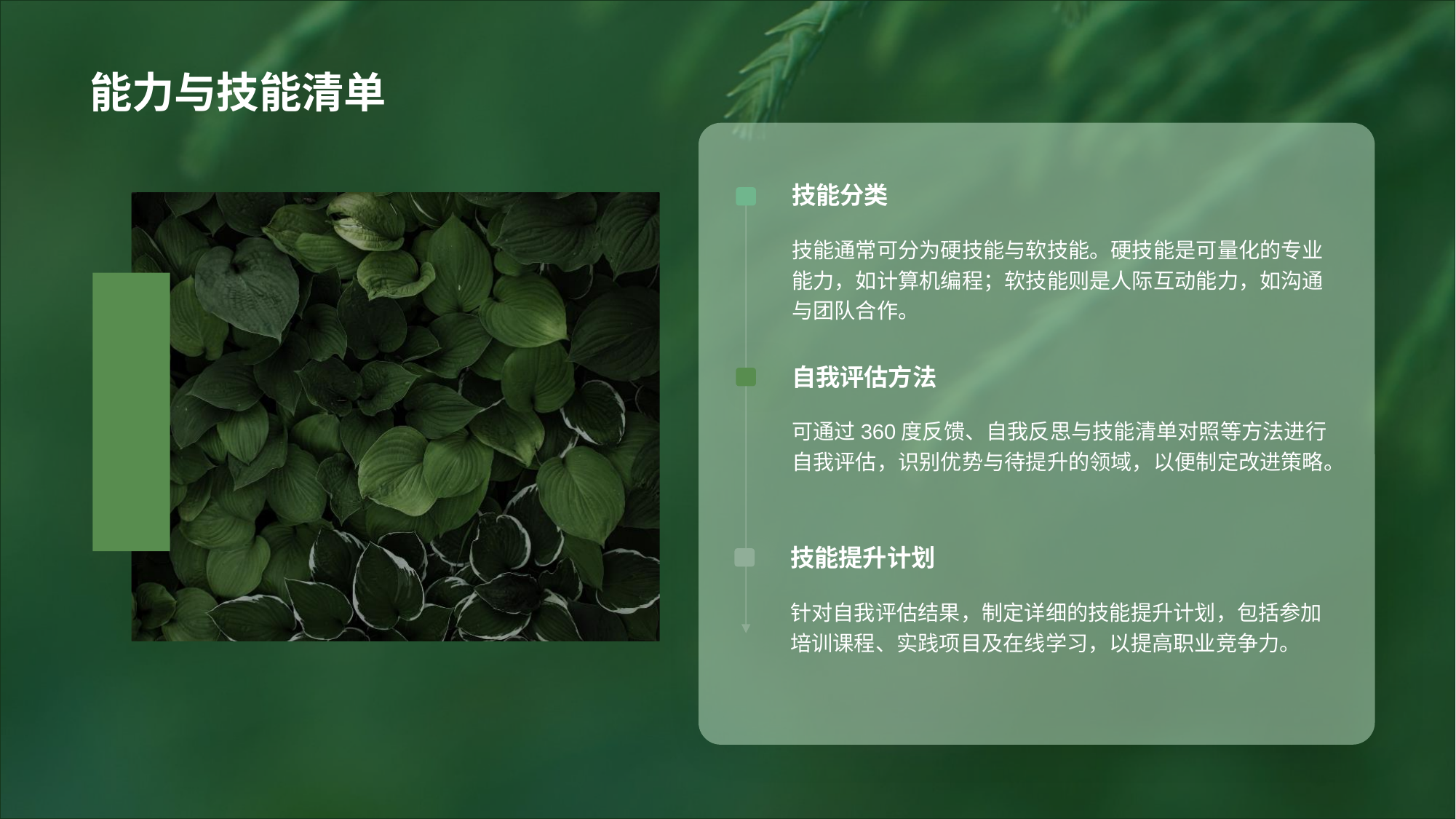

# 能力与技能清单

技能分类

技能通常可分为硬技能与软技能。硬技能是可量化的专业能力，如计算机编程；软技能则是人际互动能力，如沟通与团队合作。

自我评估方法

可通过360度反馈、自我反思与技能清单对照等方法进行自我评估，识别优势与待提升的领域，以便制定改进策略。
技能提升计划

针对自我评估结果，制定详细的技能提升计划，包括参加培训课程、实践项目及在线学习，以提高职业竞争力。